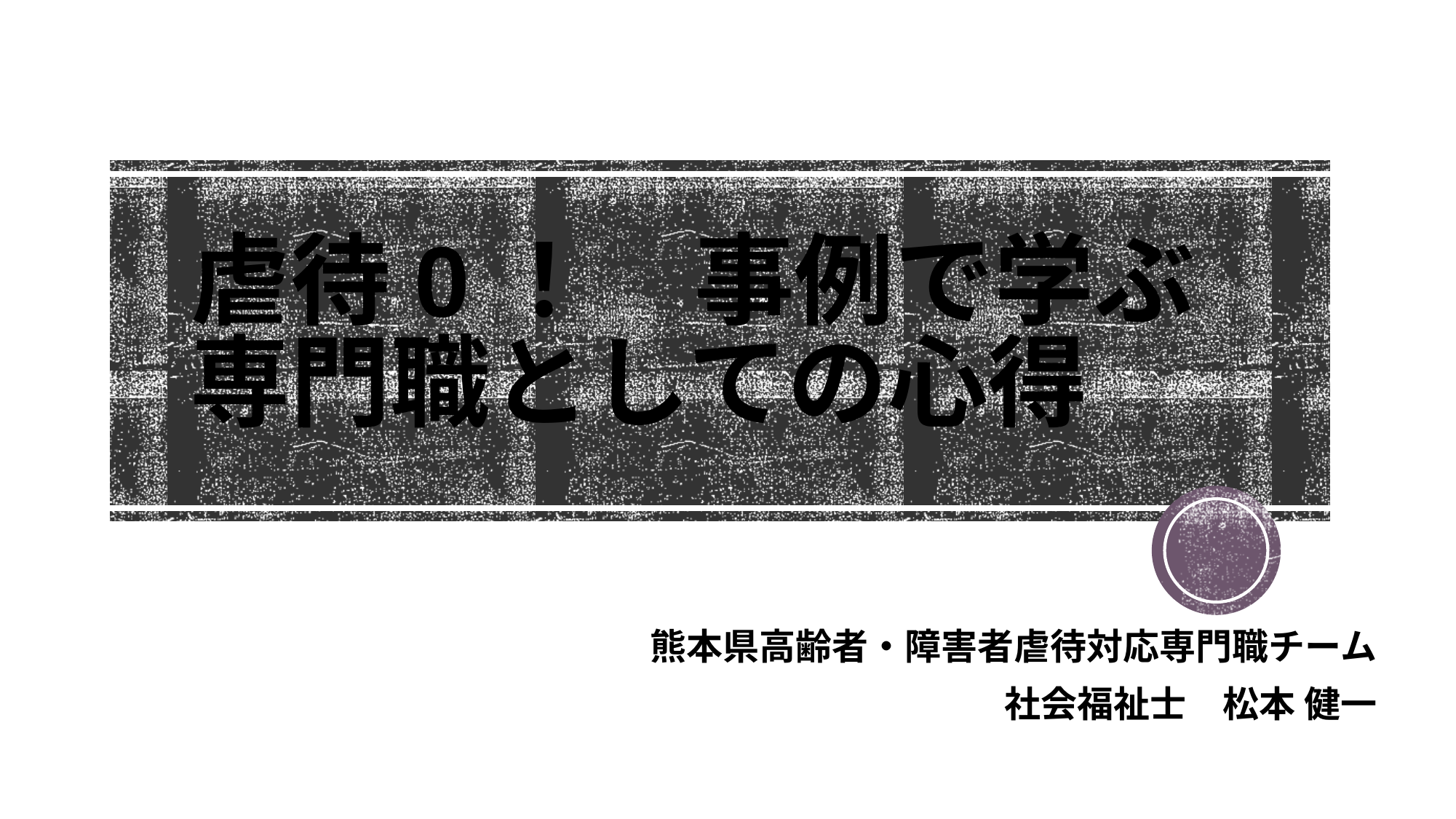

# 虐待0！　事例で学ぶ 専門職としての心得
熊本県高齢者・障害者虐待対応専門職チーム
　社会福祉士　松本 健一